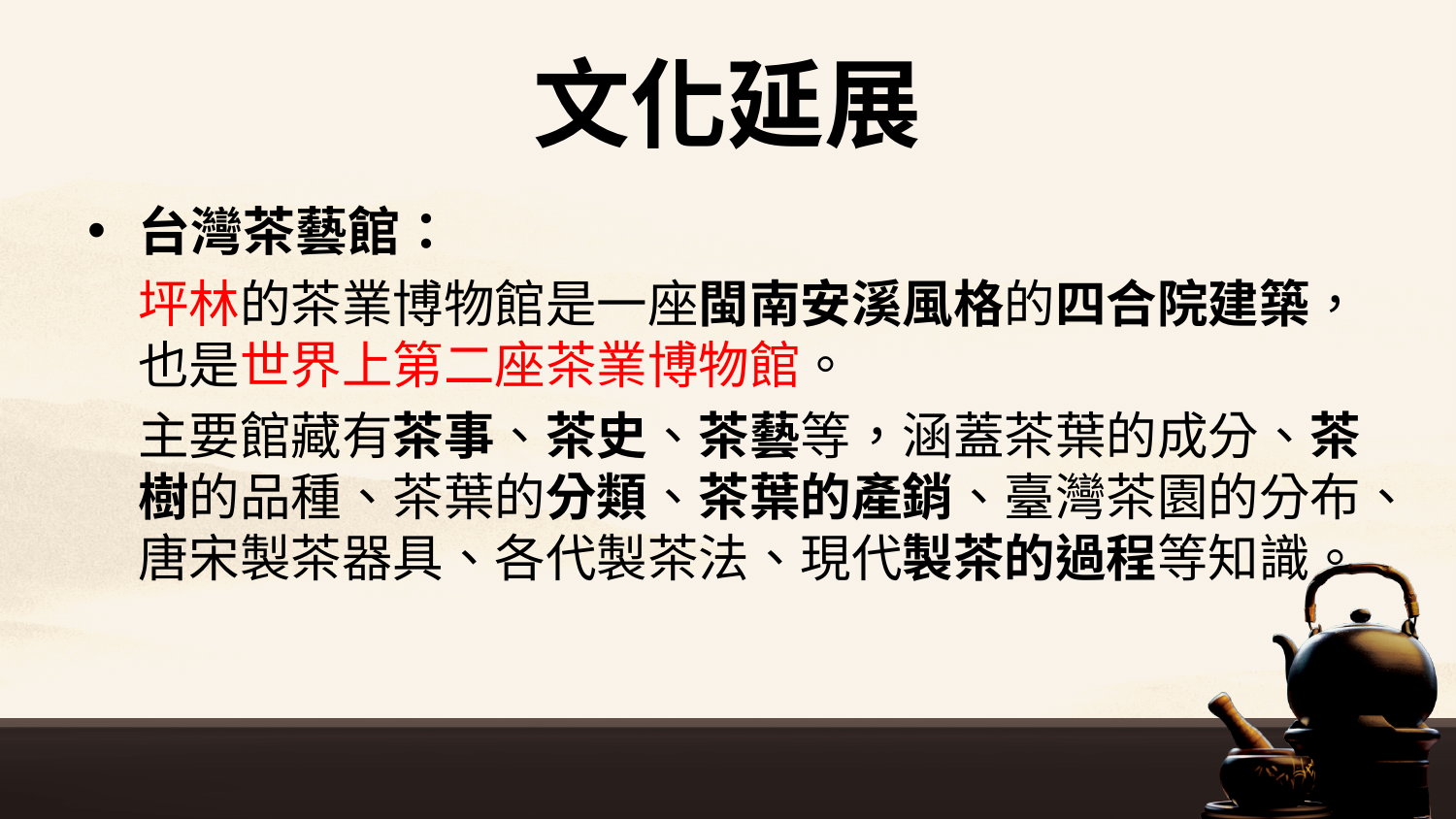

# 文化延展
台灣茶藝館：
		坪林的茶業博物館是一座閩南安溪風格的四合院建築，也是世界上第二座茶業博物館。
		主要館藏有茶事、茶史、茶藝等，涵蓋茶葉的成分、茶樹的品種、茶葉的分類、茶葉的產銷、臺灣茶園的分布、唐宋製茶器具、各代製茶法、現代製茶的過程等知識。